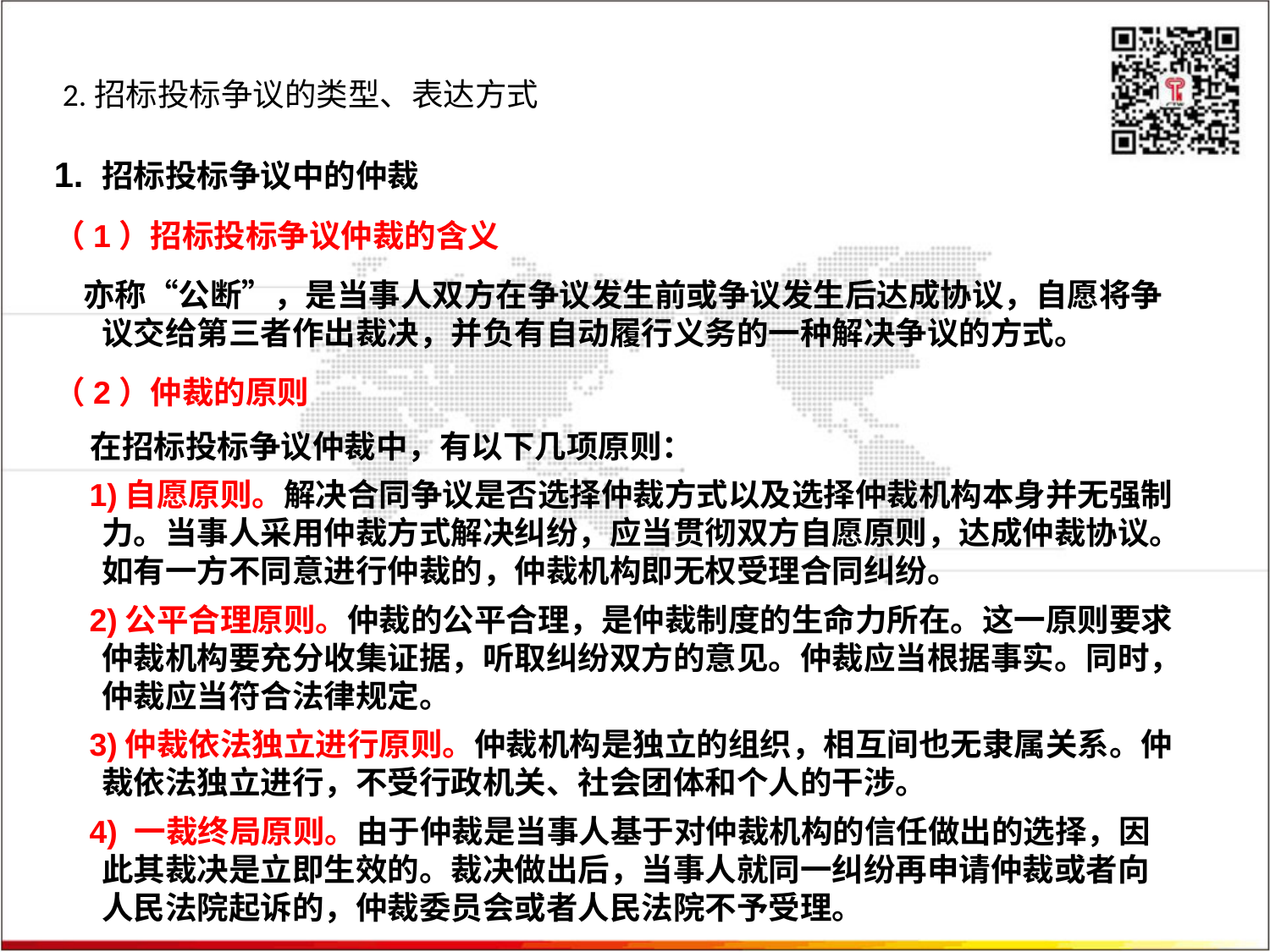

2.招标投标争议的类型、表达方式
1. 招标投标争议中的仲裁
（1）招标投标争议仲裁的含义
   亦称“公断”，是当事人双方在争议发生前或争议发生后达成协议，自愿将争议交给第三者作出裁决，并负有自动履行义务的一种解决争议的方式。
（2）仲裁的原则
    在招标投标争议仲裁中，有以下几项原则：
    1)自愿原则。解决合同争议是否选择仲裁方式以及选择仲裁机构本身并无强制力。当事人采用仲裁方式解决纠纷，应当贯彻双方自愿原则，达成仲裁协议。如有一方不同意进行仲裁的，仲裁机构即无权受理合同纠纷。
    2)公平合理原则。仲裁的公平合理，是仲裁制度的生命力所在。这一原则要求仲裁机构要充分收集证据，听取纠纷双方的意见。仲裁应当根据事实。同时，仲裁应当符合法律规定。
    3)仲裁依法独立进行原则。仲裁机构是独立的组织，相互间也无隶属关系。仲裁依法独立进行，不受行政机关、社会团体和个人的干涉。
    4) 一裁终局原则。由于仲裁是当事人基于对仲裁机构的信任做出的选择，因此其裁决是立即生效的。裁决做出后，当事人就同一纠纷再申请仲裁或者向人民法院起诉的，仲裁委员会或者人民法院不予受理。